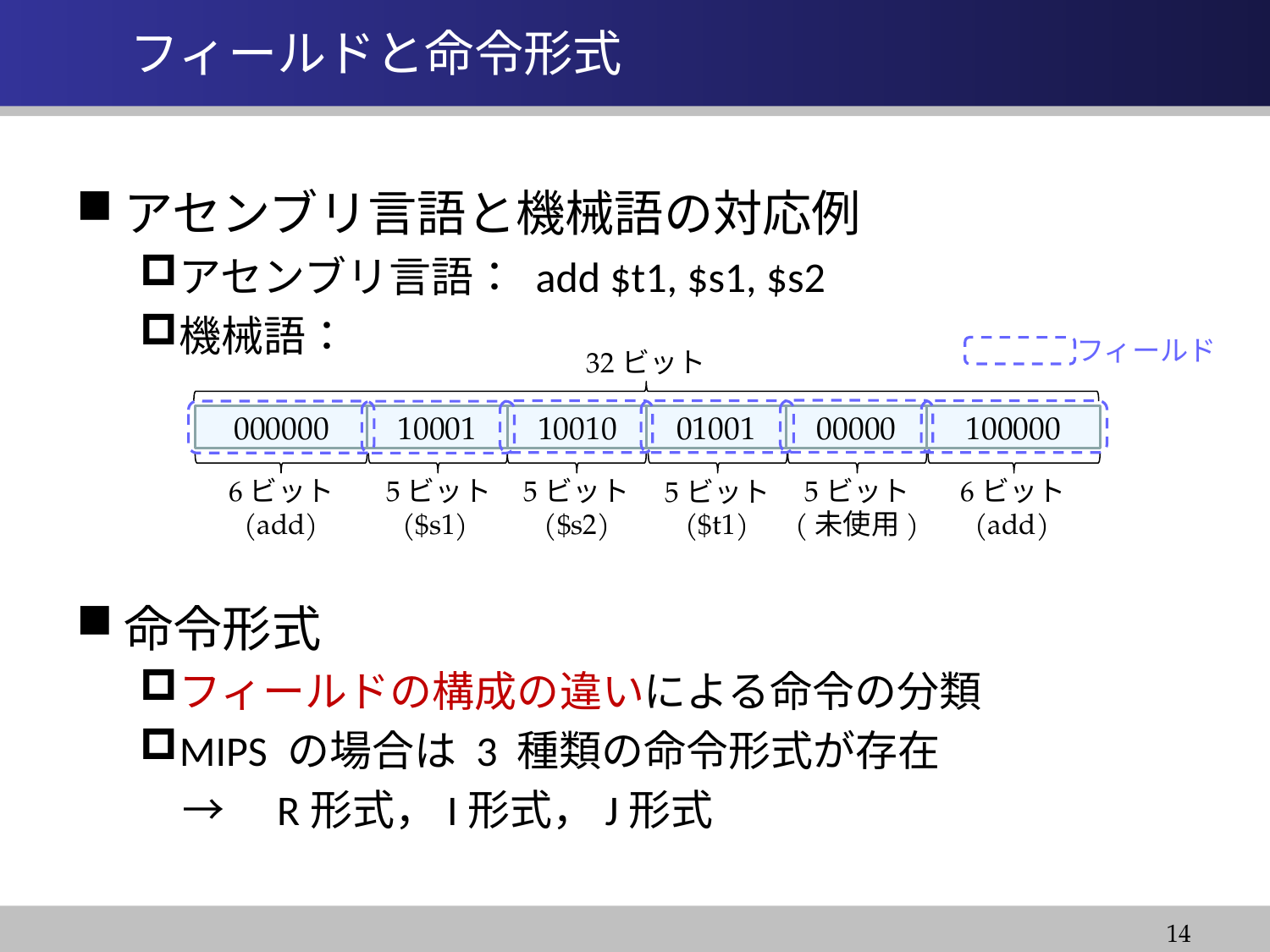

# フィールドと命令形式
アセンブリ言語と機械語の対応例
アセンブリ言語： add $t1, $s1, $s2
機械語：

命令形式
フィールドの構成の違いによる命令の分類
MIPS の場合は 3 種類の命令形式が存在
　→　R形式，I形式，J形式
フィールド

32ビット

000000
10001
10010
01001
00000
100000
6ビット
5ビット
5ビット
5ビット
6ビット
5ビット
(add)
($s1)
(未使用)
($s2)
($t1)
(add)
14